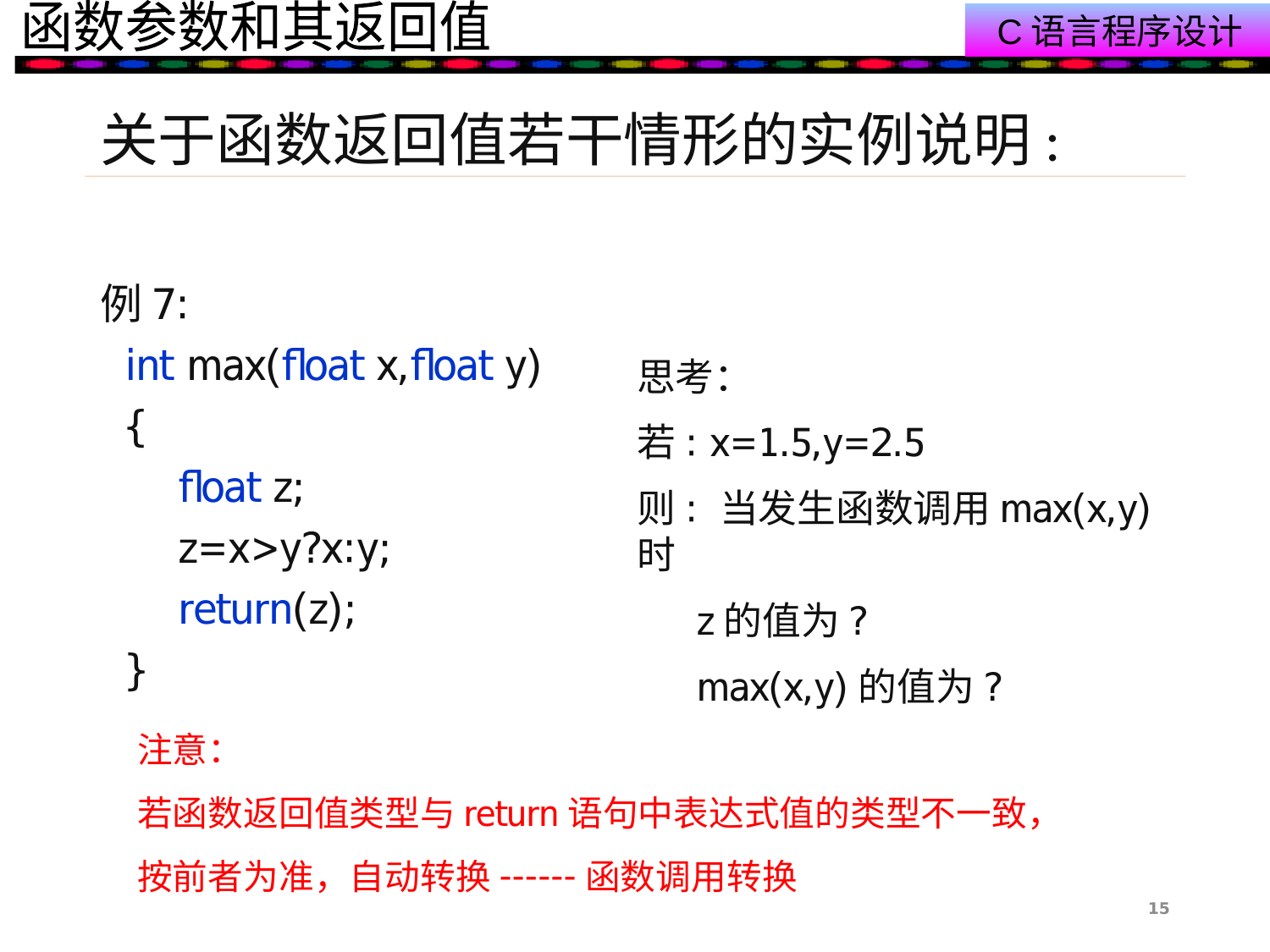

# 关于函数返回值若干情形的实例说明:

例7:
  int max(float x,float y)
  {
      float z;
      z=x>y?x:y;
      return(z);
  }
思考：
若: x=1.5,y=2.5
则: 当发生函数调用max(x,y)时
     z的值为?
     max(x,y)的值为?
注意：
若函数返回值类型与return语句中表达式值的类型不一致，按前者为准，自动转换------函数调用转换
15